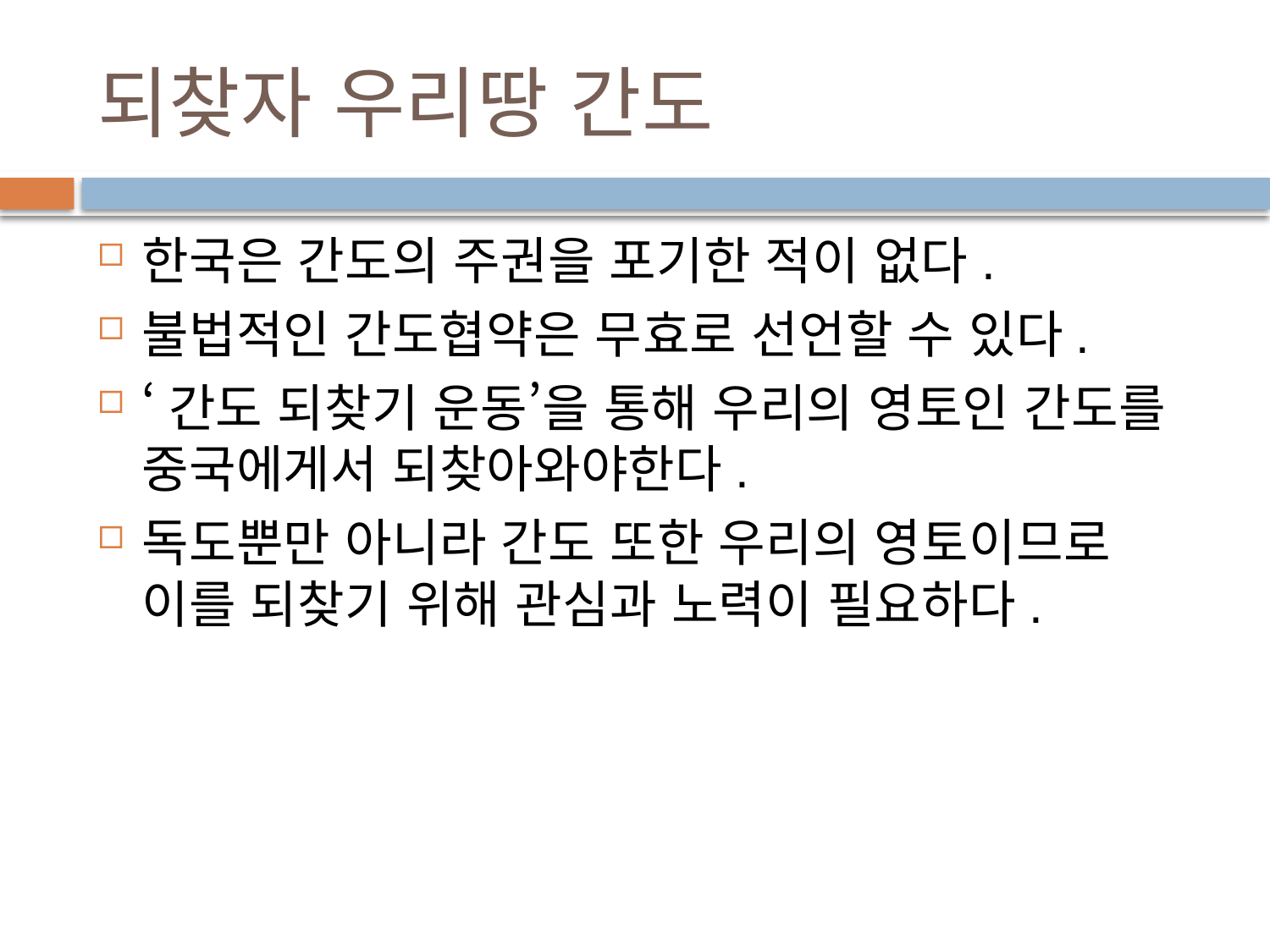

# 되찾자 우리땅 간도
한국은 간도의 주권을 포기한 적이 없다.
불법적인 간도협약은 무효로 선언할 수 있다.
‘간도 되찾기 운동’을 통해 우리의 영토인 간도를 중국에게서 되찾아와야한다.
독도뿐만 아니라 간도 또한 우리의 영토이므로 이를 되찾기 위해 관심과 노력이 필요하다.